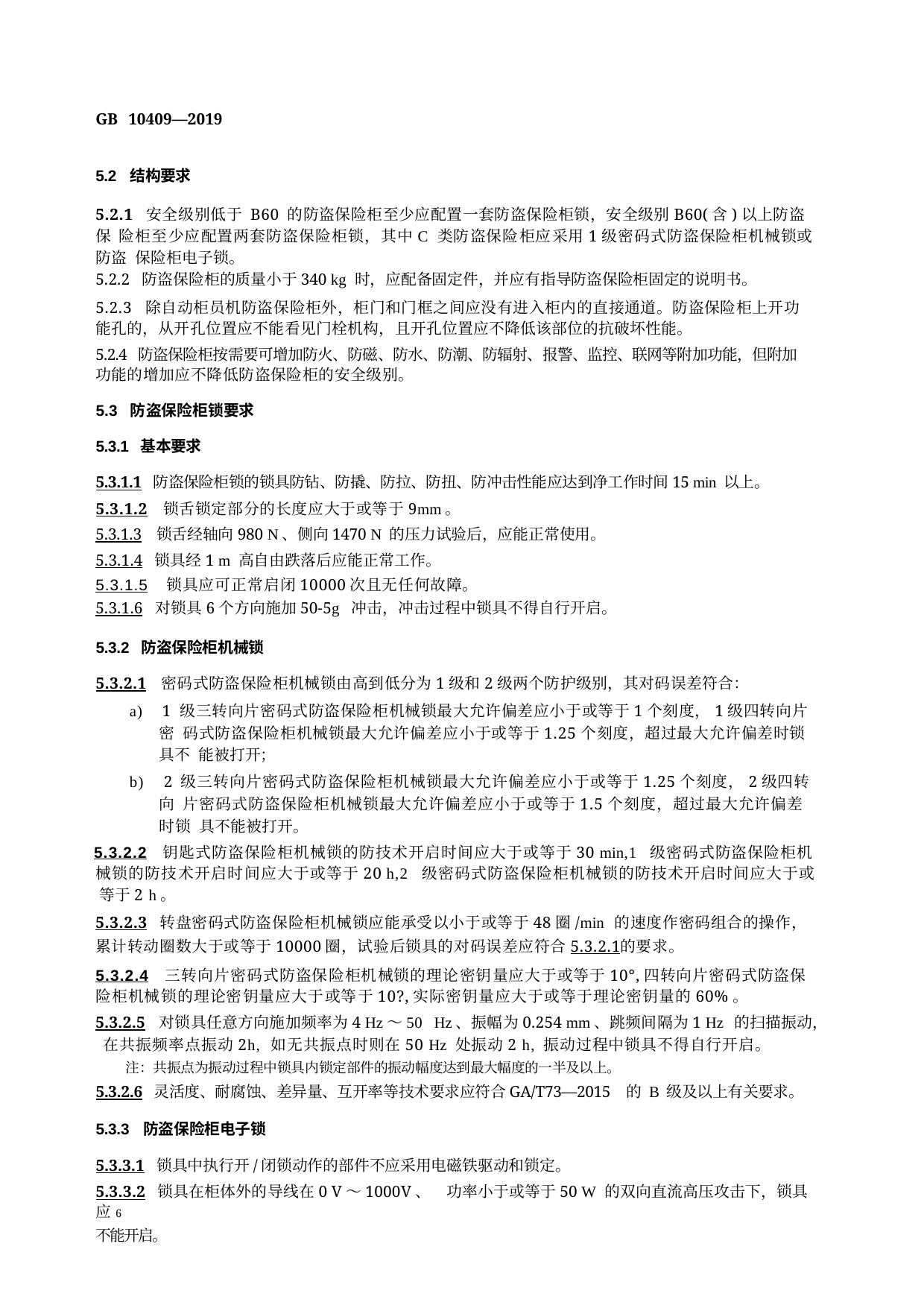

GB 10409—2019

5.2  结构要求
5.2.1  安全级别低于 B60 的防盗保险柜至少应配置一套防盗保险柜锁，安全级别B60(含)以上防盗保  险柜至少应配置两套防盗保险柜锁，其中C 类防盗保险柜应采用1级密码式防盗保险柜机械锁或防盗  保险柜电子锁。
5.2.2  防盗保险柜的质量小于340 kg 时，应配备固定件，并应有指导防盗保险柜固定的说明书。
5.2.3  除自动柜员机防盗保险柜外，柜门和门框之间应没有进入柜内的直接通道。防盗保险柜上开功  能孔的，从开孔位置应不能看见门栓机构，且开孔位置应不降低该部位的抗破坏性能。
5.2.4  防盗保险柜按需要可增加防火、防磁、防水、防潮、防辐射、报警、监控、联网等附加功能，但附加  功能的增加应不降低防盗保险柜的安全级别。
5.3  防盗保险柜锁要求
5.3.1  基本要求
5.3.1.1  防盗保险柜锁的锁具防钻、防撬、防拉、防扭、防冲击性能应达到净工作时间15 min 以上。
5.3.1.2 锁舌锁定部分的长度应大于或等于9mm。
5.3.1.3 锁舌经轴向980 N、侧向1470 N 的压力试验后，应能正常使用。
5.3.1.4  锁具经1 m 高自由跌落后应能正常工作。
5.3.1.5   锁具应可正常启闭10000次且无任何故障。
5.3.1.6  对锁具6个方向施加50-5g  冲击，冲击过程中锁具不得自行开启。
5.3.2  防盗保险柜机械锁
5.3.2.1 密码式防盗保险柜机械锁由高到低分为1级和2级两个防护级别，其对码误差符合：
a)    1 级三转向片密码式防盗保险柜机械锁最大允许偏差应小于或等于1个刻度，1级四转向片密  码式防盗保险柜机械锁最大允许偏差应小于或等于1.25个刻度，超过最大允许偏差时锁具不  能被打开；
b)    2 级三转向片密码式防盗保险柜机械锁最大允许偏差应小于或等于1.25个刻度，2级四转向  片密码式防盗保险柜机械锁最大允许偏差应小于或等于1.5个刻度，超过最大允许偏差时锁  具不能被打开。
5.3.2.2  钥匙式防盗保险柜机械锁的防技术开启时间应大于或等于30 min,1  级密码式防盗保险柜机  械锁的防技术开启时间应大于或等于20 h,2  级密码式防盗保险柜机械锁的防技术开启时间应大于或  等于2 h。
5.3.2.3  转盘密码式防盗保险柜机械锁应能承受以小于或等于48圈/min 的速度作密码组合的操作，  累计转动圈数大于或等于10000圈，试验后锁具的对码误差应符合5.3.2.1的要求。
5.3.2.4  三转向片密码式防盗保险柜机械锁的理论密钥量应大于或等于10°,四转向片密码式防盗保  险柜机械锁的理论密钥量应大于或等于10?,实际密钥量应大于或等于理论密钥量的60%。
5.3.2.5 对锁具任意方向施加频率为4 Hz～50  Hz、振幅为0.254 mm、跳频间隔为1 Hz 的扫描振动，  在共振频率点振动2h, 如无共振点时则在50 Hz 处振动2 h, 振动过程中锁具不得自行开启。
注：共振点为振动过程中锁具内锁定部件的振动幅度达到最大幅度的一半及以上。
5.3.2.6  灵活度、耐腐蚀、差异量、互开率等技术要求应符合GA/T73—2015   的 B 级及以上有关要求。
5.3.3  防盗保险柜电子锁
5.3.3.1  锁具中执行开/闭锁动作的部件不应采用电磁铁驱动和锁定。
5.3.3.2  锁具在柜体外的导线在0 V～1000V、  功率小于或等于50 W 的双向直流高压攻击下，锁具应
不能开启。

6